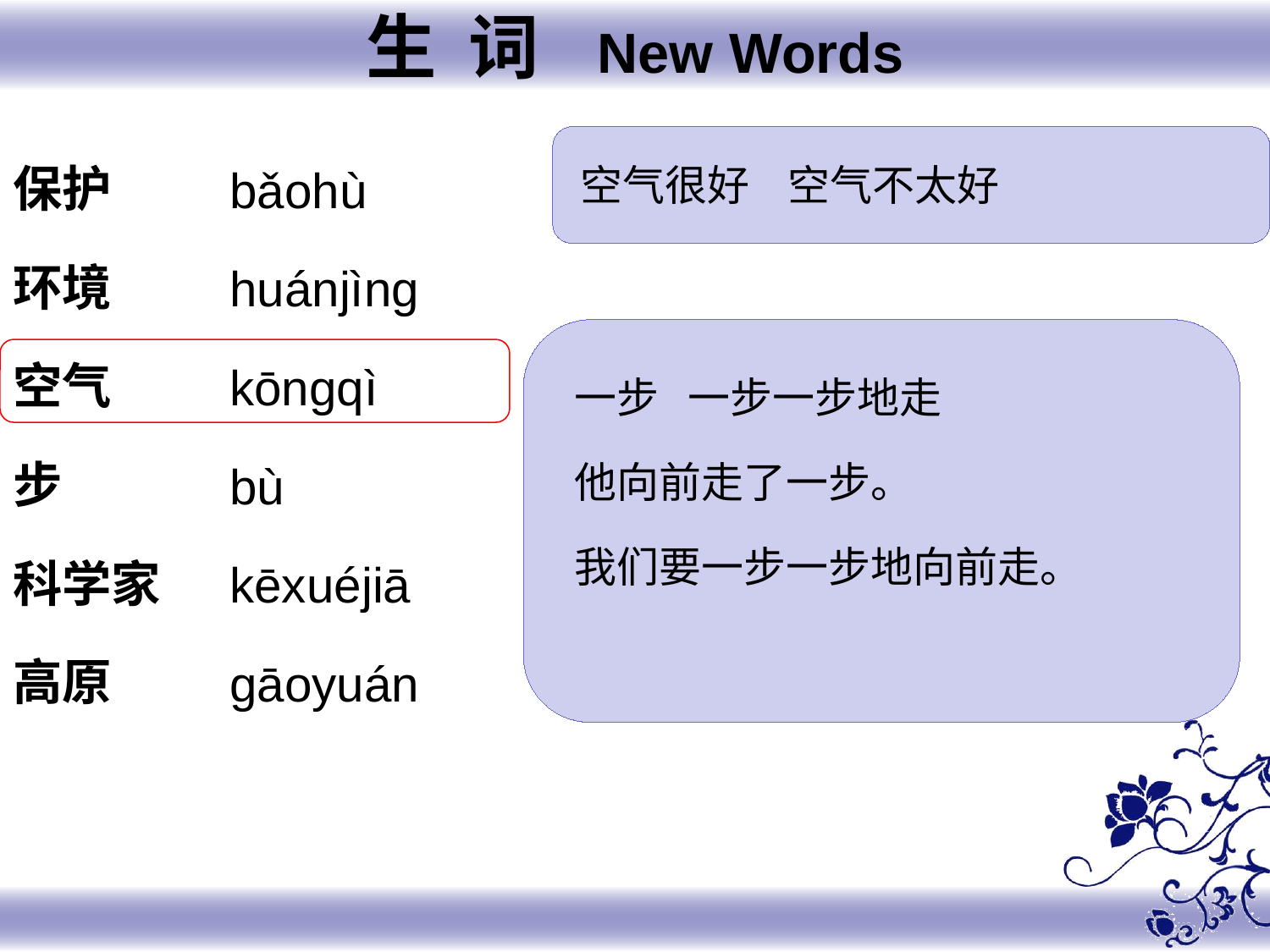

生  词   New Words
保护
环境
空气
步
科学家
高原

bǎohù
huánjìng
kōngqì
bù
kēxuéjiā
gāoyuán

空气很好    空气不太好

一步   一步一步地走
他向前走了一步。
我们要一步一步地向前走。